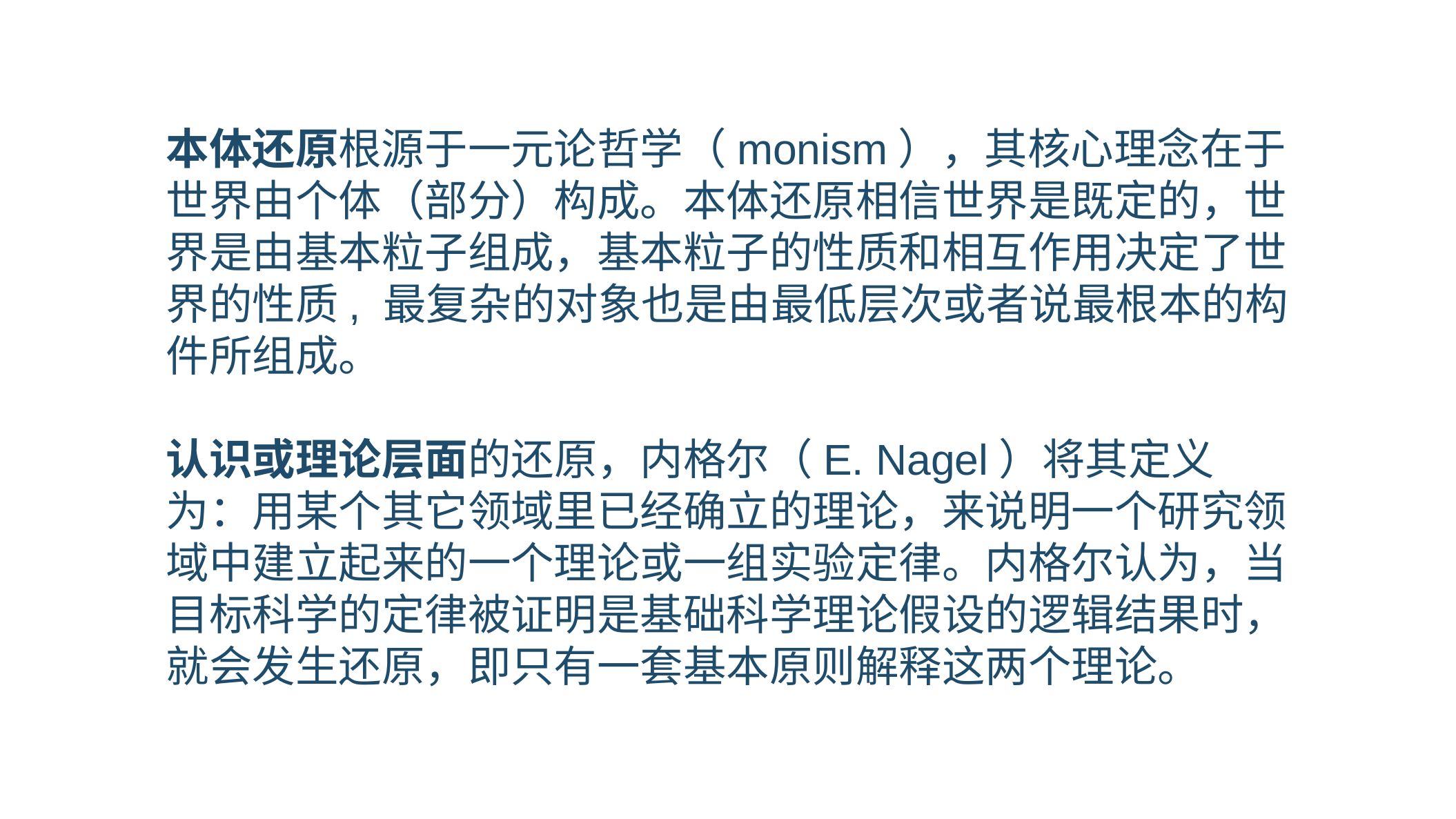

本体还原根源于一元论哲学（monism），其核心理念在于世界由个体（部分）构成。本体还原相信世界是既定的，世界是由基本粒子组成，基本粒子的性质和相互作用决定了世界的性质, 最复杂的对象也是由最低层次或者说最根本的构件所组成。

认识或理论层面的还原，内格尔（E. Nagel）将其定义为：用某个其它领域里已经确立的理论，来说明一个研究领域中建立起来的一个理论或一组实验定律。内格尔认为，当目标科学的定律被证明是基础科学理论假设的逻辑结果时，就会发生还原，即只有一套基本原则解释这两个理论。